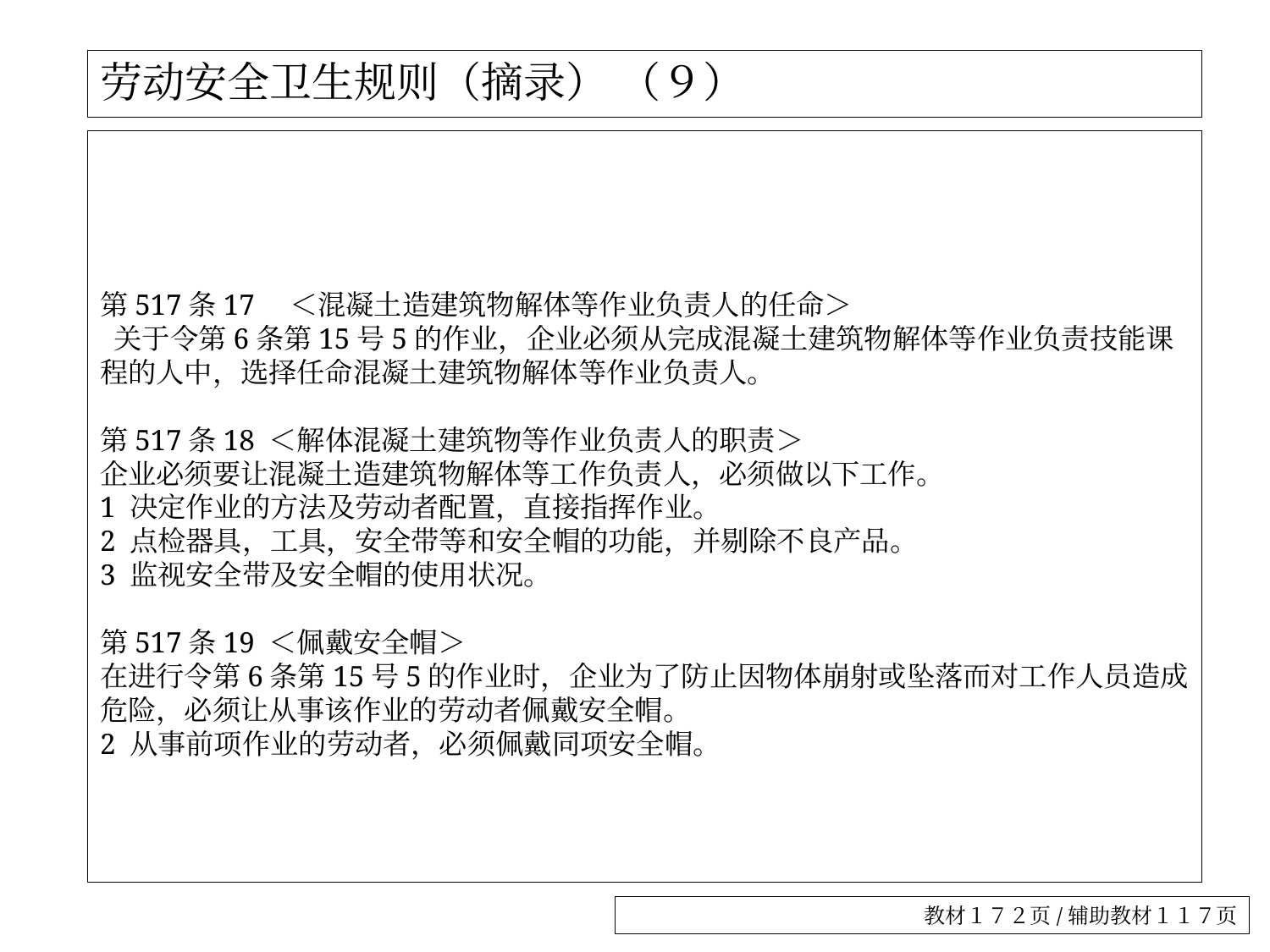

# 劳动安全卫生规则（摘录） （９）

第517条17　＜混凝土造建筑物解体等作业负责人的任命＞
 关于令第6条第15号5的作业，企业必须从完成混凝土建筑物解体等作业负责技能课程的人中，选择任命混凝土建筑物解体等作业负责人。

第517条18 ＜解体混凝土建筑物等作业负责人的职责＞
企业必须要让混凝土造建筑物解体等工作负责人，必须做以下工作。
1 决定作业的方法及劳动者配置，直接指挥作业。
2 点检器具，工具，安全带等和安全帽的功能，并剔除不良产品。
3 监视安全带及安全帽的使用状况。

第517条19 ＜佩戴安全帽＞
在进行令第6条第15号5的作业时，企业为了防止因物体崩射或坠落而对工作人员造成危险，必须让从事该作业的劳动者佩戴安全帽。
2 从事前项作业的劳动者，必须佩戴同项安全帽。
教材１７２页/辅助教材１１７页